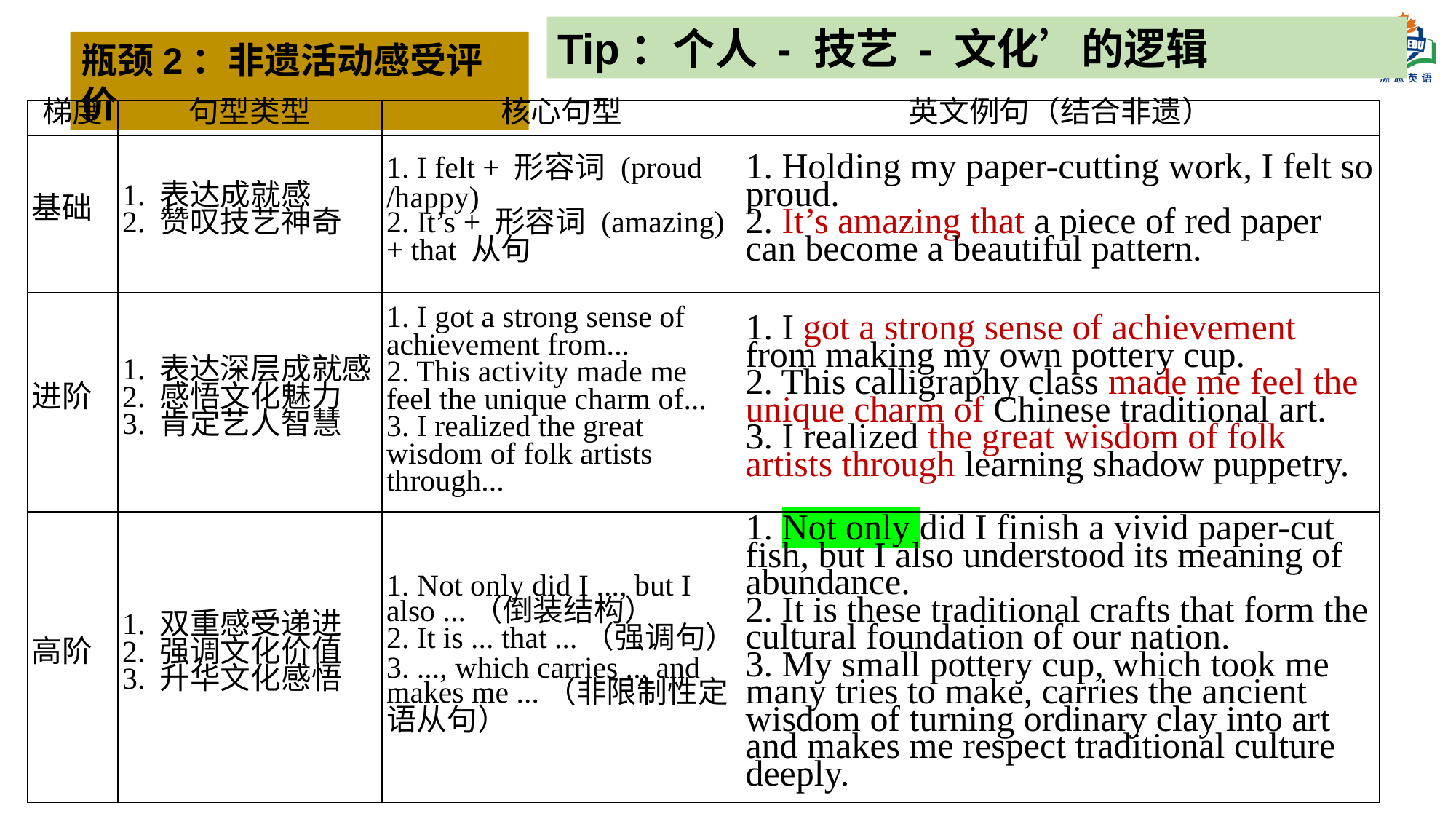

Tip：个人 - 技艺 - 文化’的逻辑
瓶颈2：非遗活动感受评价
| 梯度 | 句型类型 | 核心句型 | 英文例句（结合非遗） |
| --- | --- | --- | --- |
| 基础 | 1. 表达成就感 2. 赞叹技艺神奇 | 1. I felt + 形容词 (proud /happy) 2. It’s + 形容词 (amazing) + that 从句 | 1. Holding my paper-cutting work, I felt so proud. 2. It’s amazing that a piece of red paper can become a beautiful pattern. |
| 进阶 | 1. 表达深层成就感 2. 感悟文化魅力 3. 肯定艺人智慧 | 1. I got a strong sense of achievement from... 2. This activity made me feel the unique charm of... 3. I realized the great wisdom of folk artists through... | 1. I got a strong sense of achievement from making my own pottery cup. 2. This calligraphy class made me feel the unique charm of Chinese traditional art. 3. I realized the great wisdom of folk artists through learning shadow puppetry. |
| 高阶 | 1. 双重感受递进 2. 强调文化价值 3. 升华文化感悟 | 1. Not only did I ..., but I also ...（倒装结构） 2. It is ... that ...（强调句） 3. ..., which carries ... and makes me ...（非限制性定语从句） | 1. Not only did I finish a vivid paper-cut fish, but I also understood its meaning of abundance. 2. It is these traditional crafts that form the cultural foundation of our nation. 3. My small pottery cup, which took me many tries to make, carries the ancient wisdom of turning ordinary clay into art and makes me respect traditional culture deeply. |